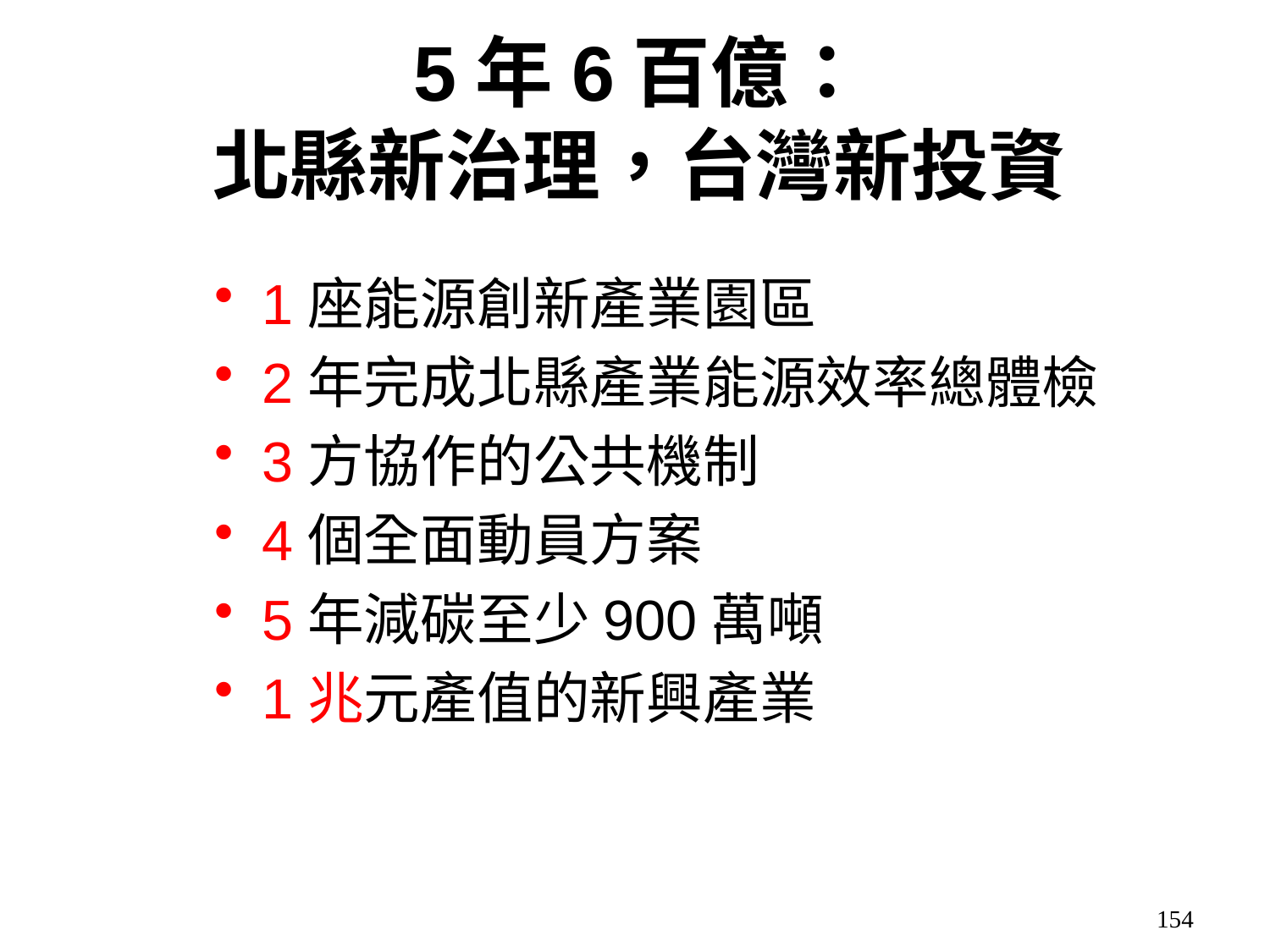

5年6百億：
北縣新治理，台灣新投資
1座能源創新產業園區
2年完成北縣產業能源效率總體檢
3方協作的公共機制
4個全面動員方案
5年減碳至少900萬噸
1兆元產值的新興產業

154